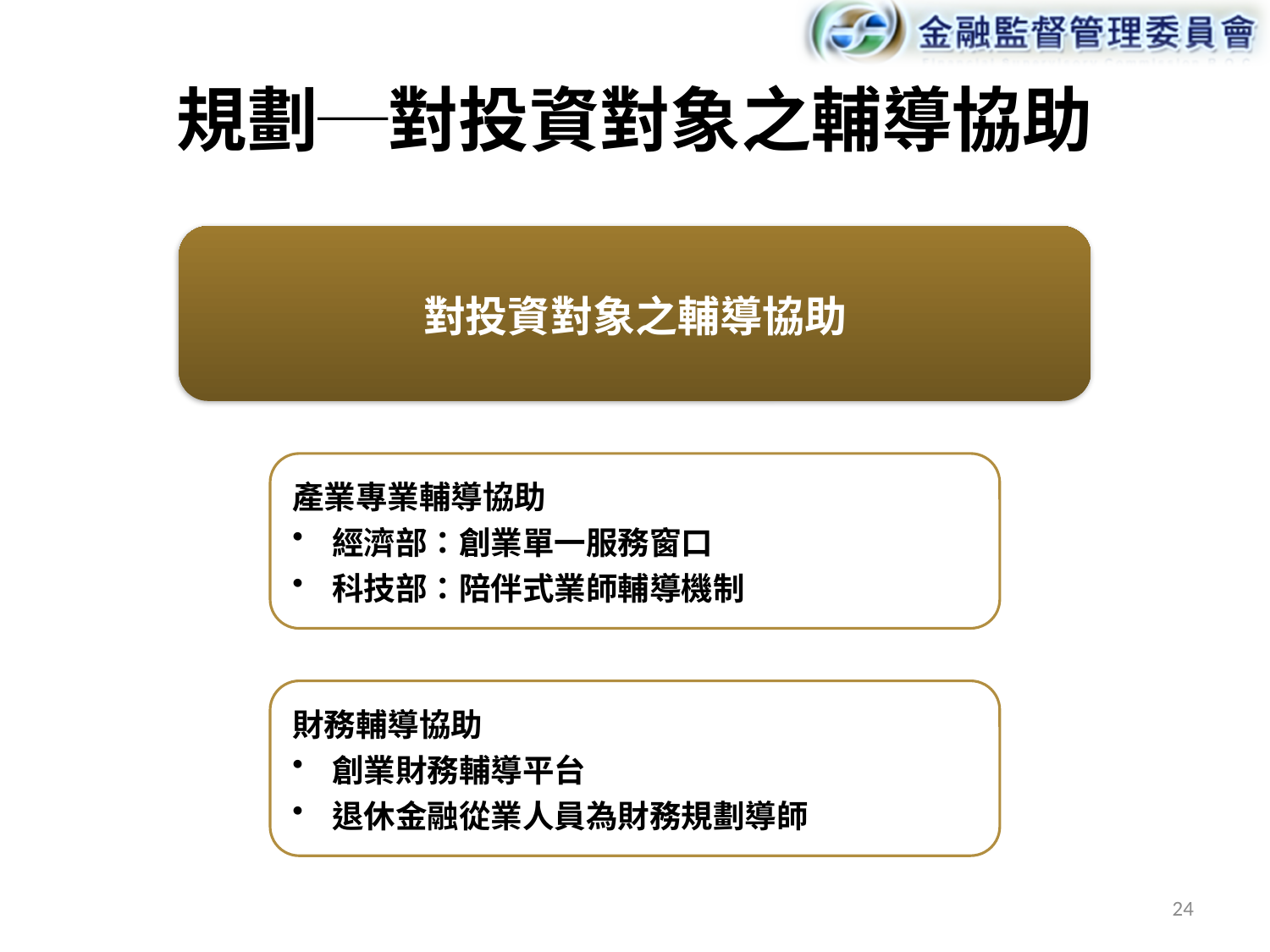

# 規劃─對投資對象之輔導協助

對投資對象之輔導協助
產業專業輔導協助
經濟部：創業單一服務窗口
科技部：陪伴式業師輔導機制
財務輔導協助
退休金融從業人員為財務規劃導師
創業財務輔導平台
24